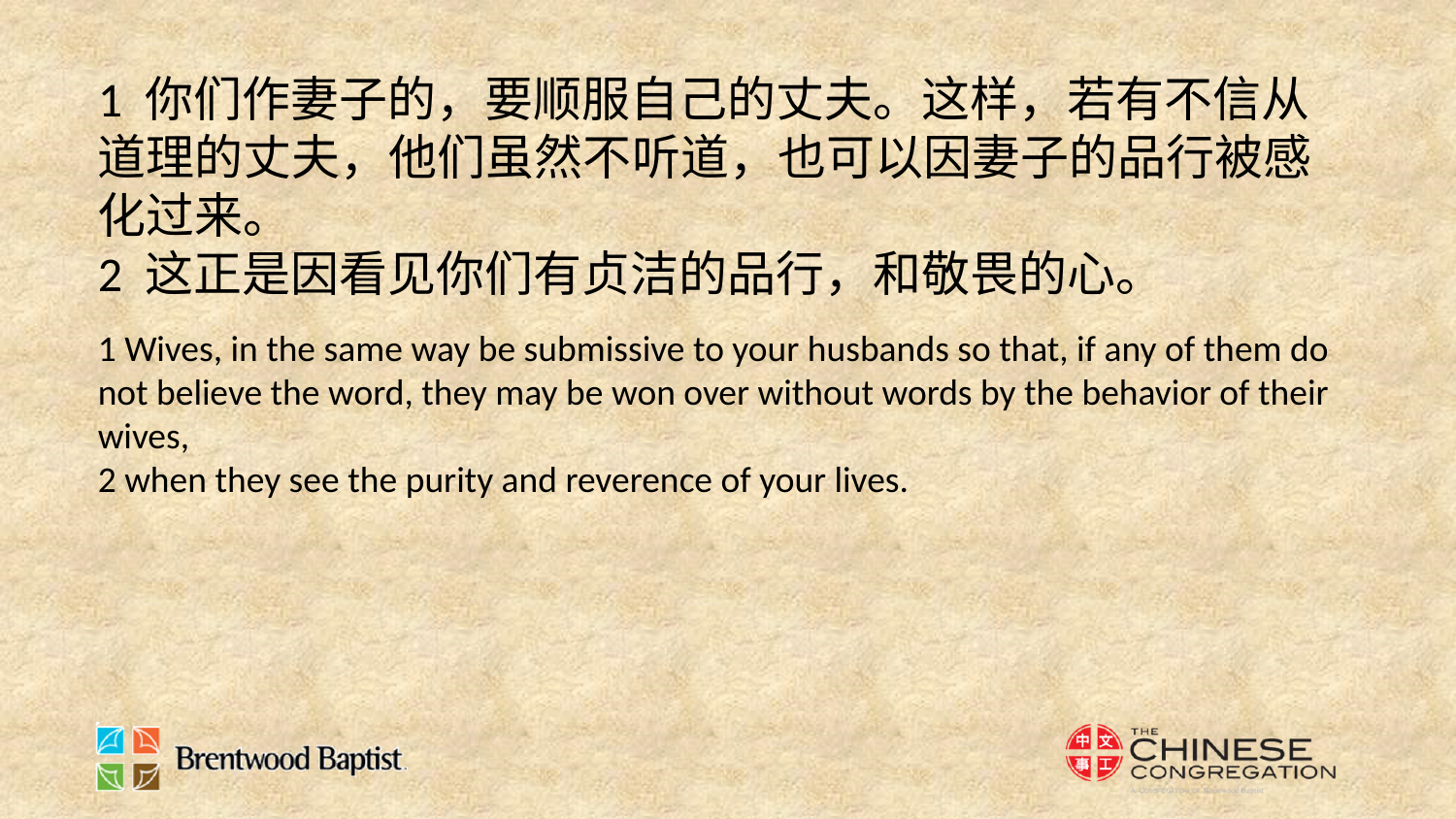

1 你们作妻子的，要顺服自己的丈夫。这样，若有不信从道理的丈夫，他们虽然不听道，也可以因妻子的品行被感化过来。
2 这正是因看见你们有贞洁的品行，和敬畏的心。

1 Wives, in the same way be submissive to your husbands so that, if any of them do not believe the word, they may be won over without words by the behavior of their wives,
2 when they see the purity and reverence of your lives.